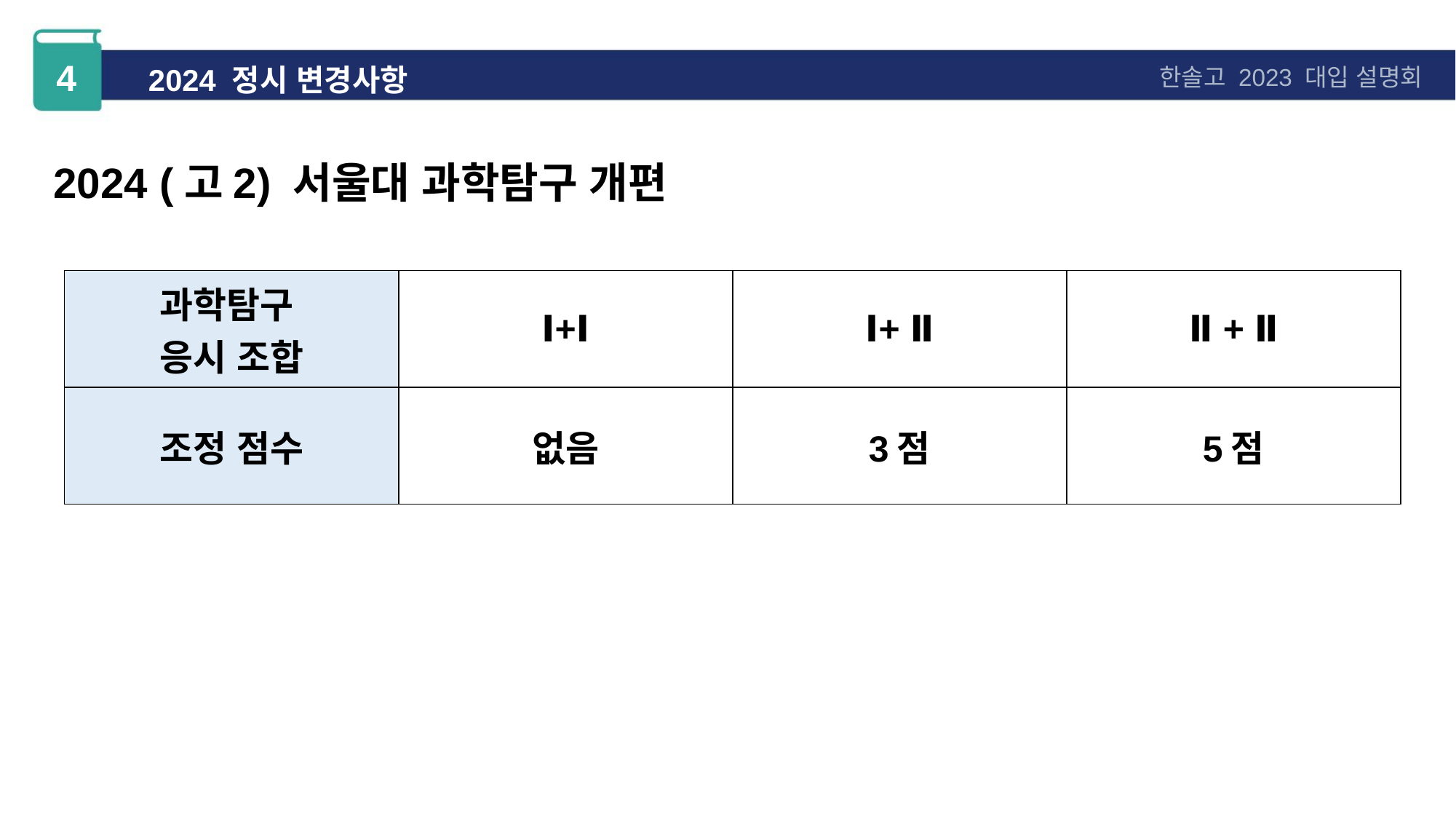

4
2024 정시 변경사항
한솔고 2023 대입 설명회
2024 (고2) 서울대 과학탐구 개편
| 과학탐구 응시 조합 | Ⅰ+Ⅰ | Ⅰ+ Ⅱ | Ⅱ + Ⅱ |
| --- | --- | --- | --- |
| 조정 점수 | 없음 | 3점 | 5점 |